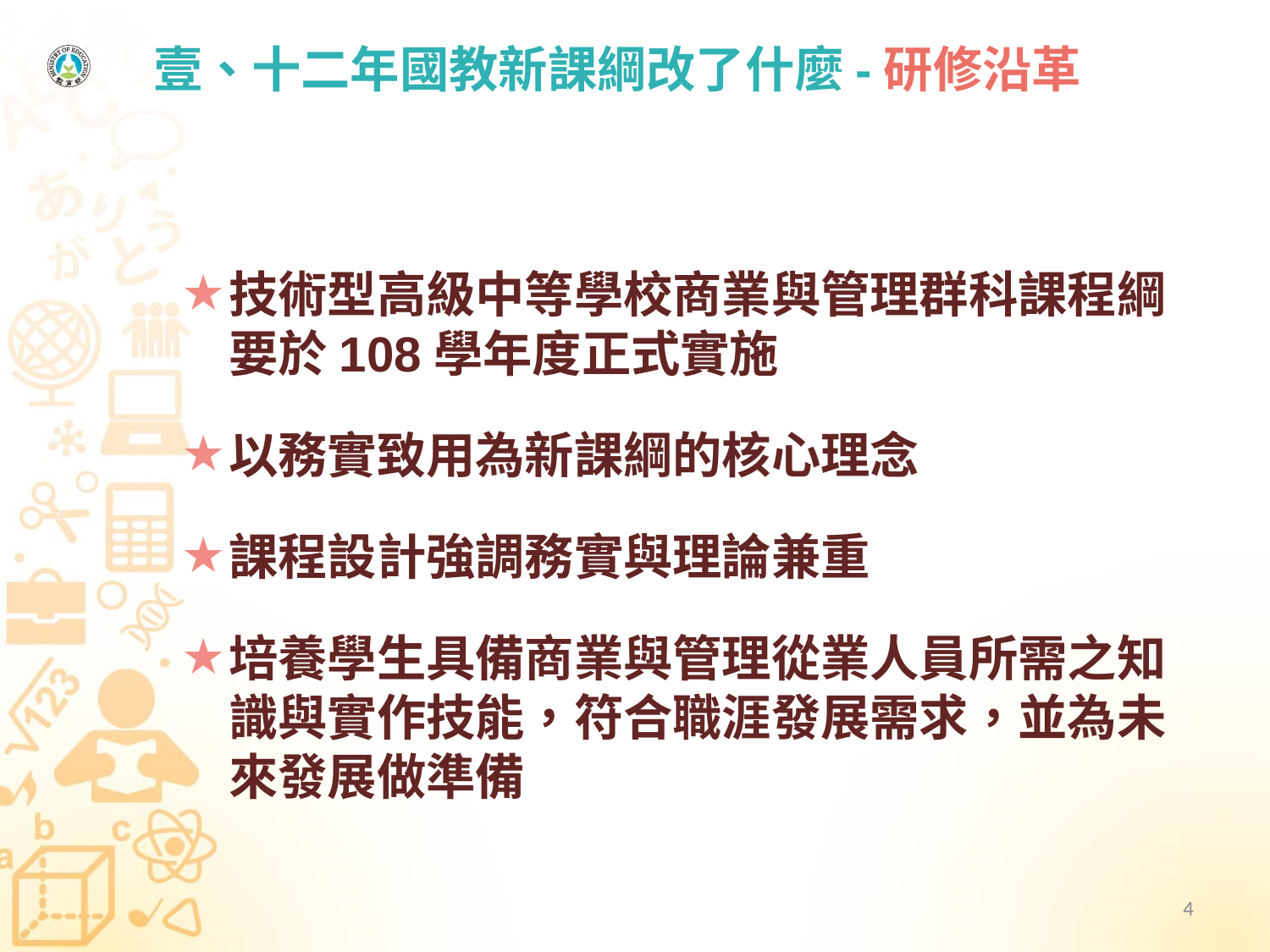

# 壹、十二年國教新課綱改了什麼-研修沿革 ＿＿＿＿＿
技術型高級中等學校商業與管理群科課程綱要於108學年度正式實施
以務實致用為新課綱的核心理念
課程設計強調務實與理論兼重
培養學生具備商業與管理從業人員所需之知識與實作技能，符合職涯發展需求，並為未來發展做準備
4